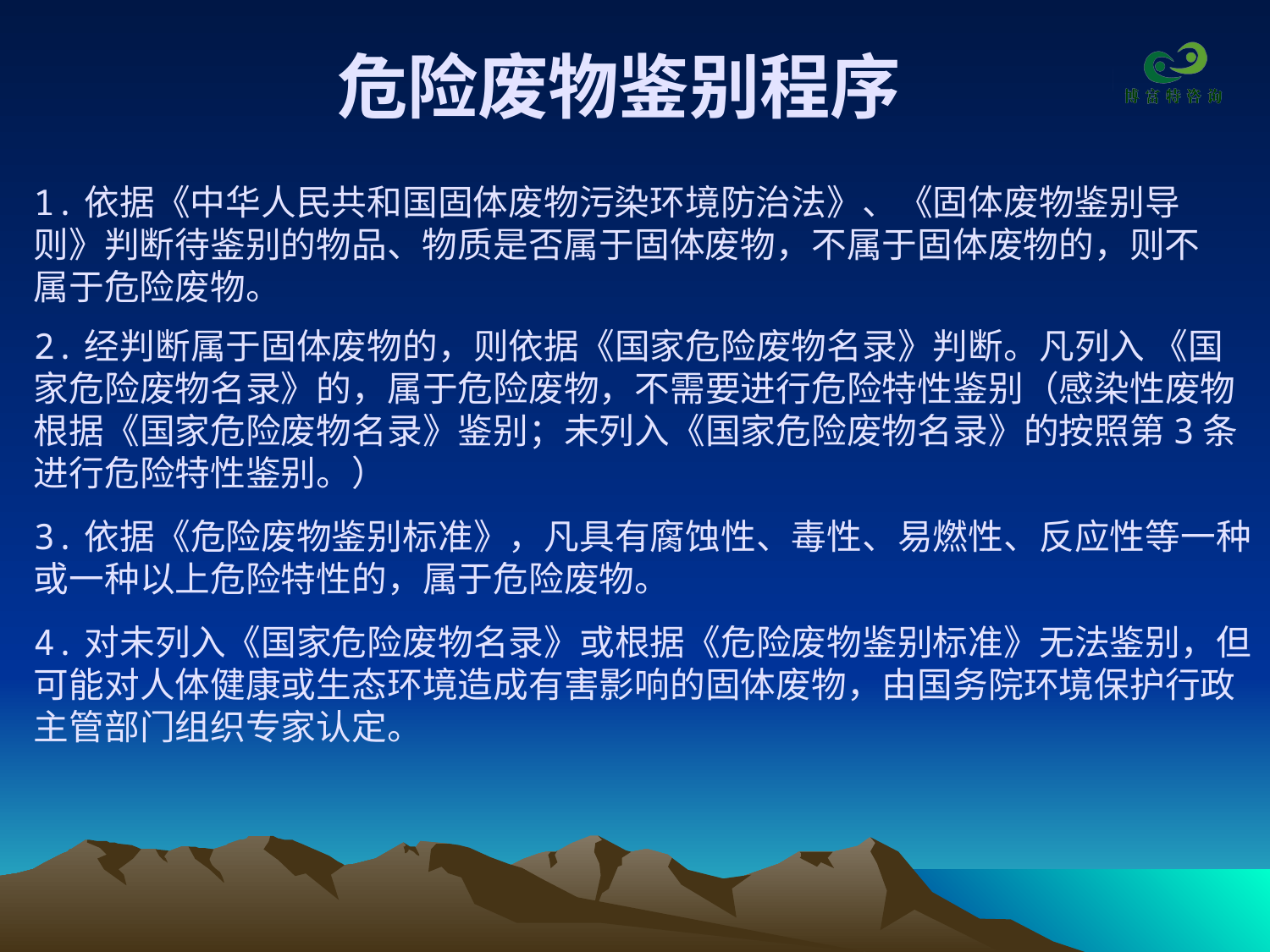

危险废物鉴别程序
1.依据《中华人民共和国固体废物污染环境防治法》、《固体废物鉴别导则》判断待鉴别的物品、物质是否属于固体废物，不属于固体废物的，则不属于危险废物。
2.经判断属于固体废物的，则依据《国家危险废物名录》判断。凡列入 《国家危险废物名录》的，属于危险废物，不需要进行危险特性鉴别（感染性废物根据《国家危险废物名录》鉴别；未列入《国家危险废物名录》的按照第3条进行危险特性鉴别。）
3.依据《危险废物鉴别标准》，凡具有腐蚀性、毒性、易燃性、反应性等一种或一种以上危险特性的，属于危险废物。
4.对未列入《国家危险废物名录》或根据《危险废物鉴别标准》无法鉴别，但可能对人体健康或生态环境造成有害影响的固体废物，由国务院环境保护行政主管部门组织专家认定。